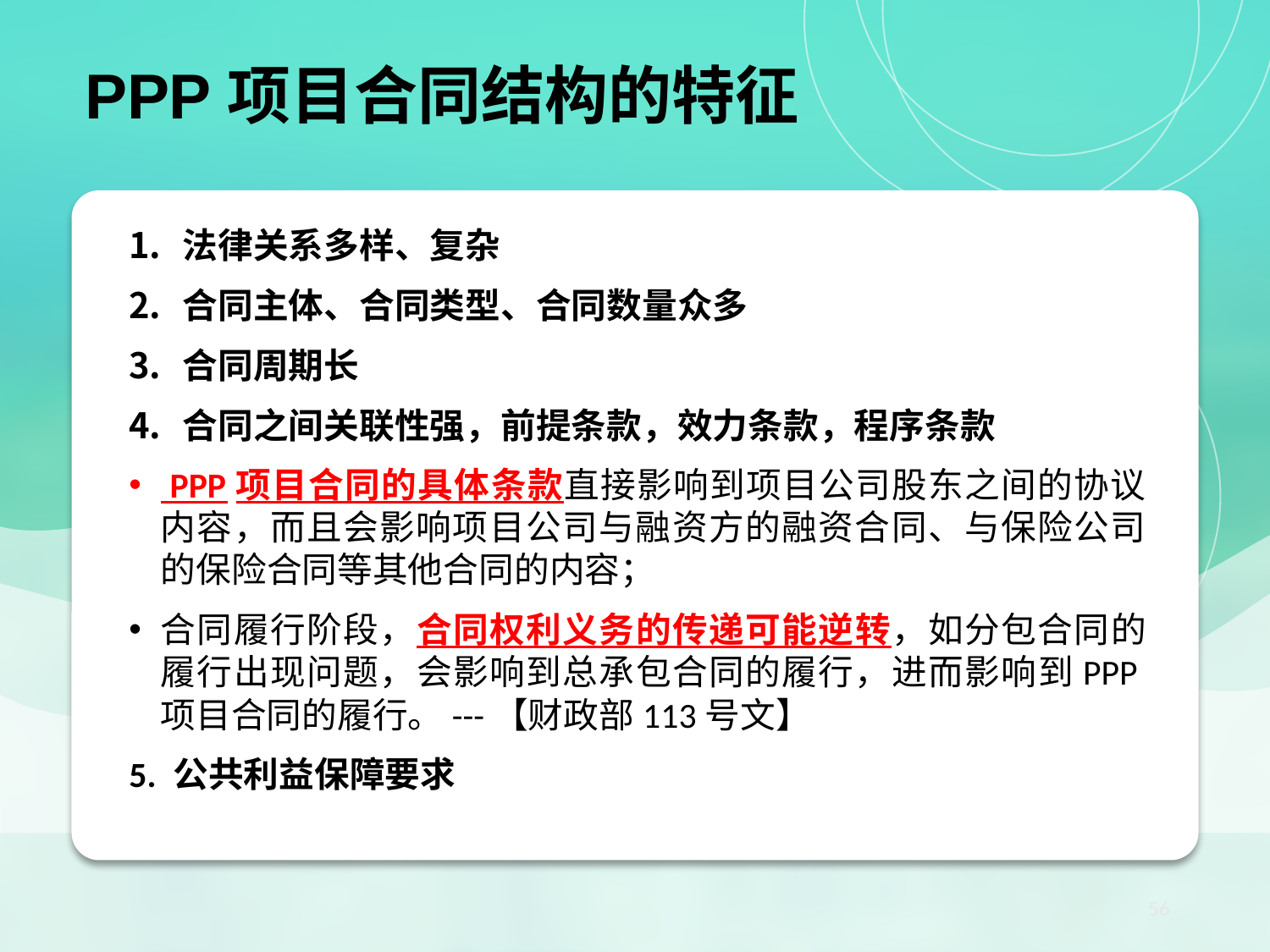

PPP项目合同结构的特征

法律关系多样、复杂
合同主体、合同类型、合同数量众多
合同周期长
合同之间关联性强，前提条款，效力条款，程序条款
 PPP项目合同的具体条款直接影响到项目公司股东之间的协议内容，而且会影响项目公司与融资方的融资合同、与保险公司的保险合同等其他合同的内容；
合同履行阶段，合同权利义务的传递可能逆转，如分包合同的履行出现问题，会影响到总承包合同的履行，进而影响到PPP项目合同的履行。---【财政部113号文】
5. 公共利益保障要求

56